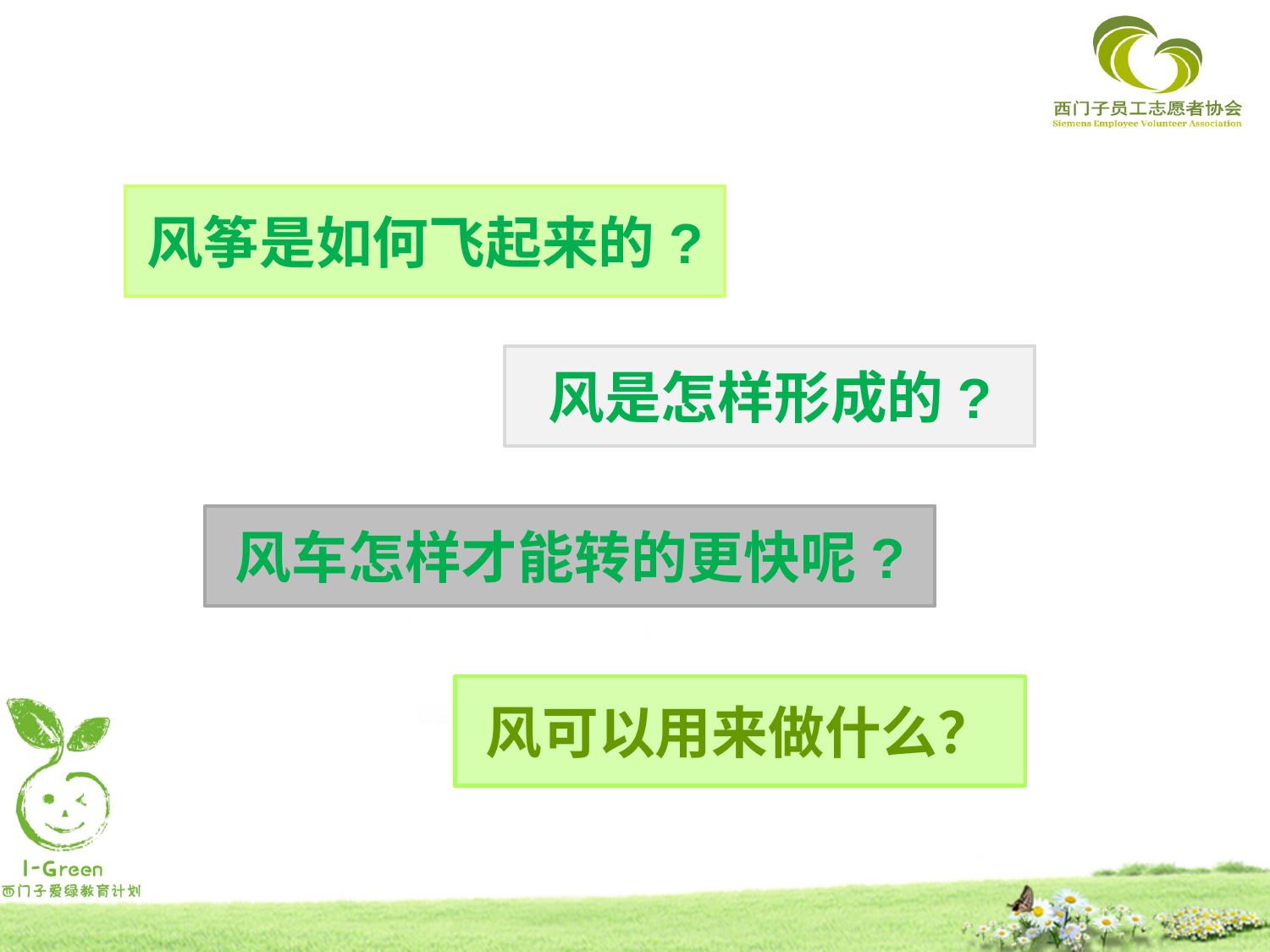

风筝是如何飞起来的?
风是怎样形成的?
风车怎样才能转的更快呢?
风可以用来做什么？